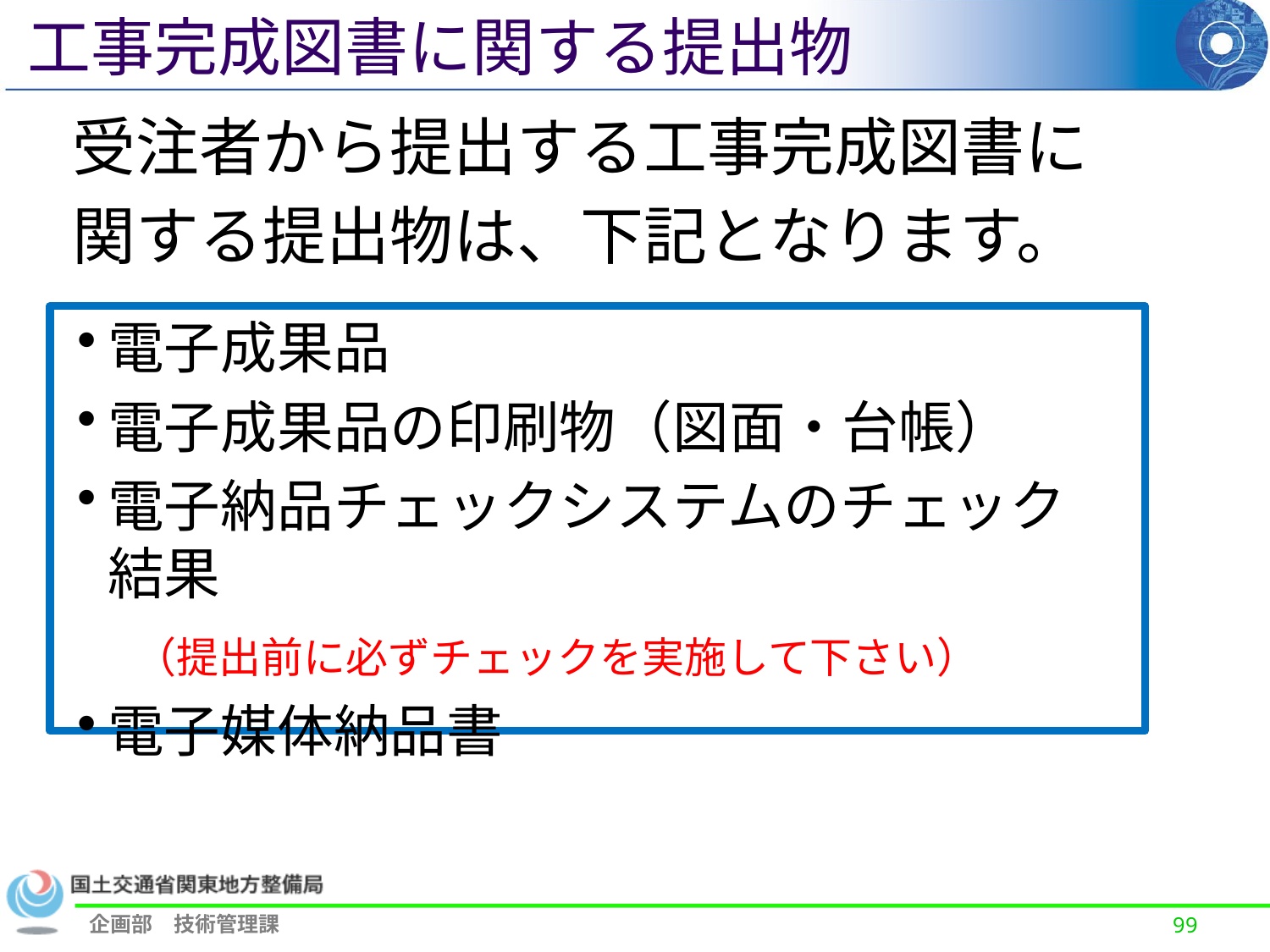

工事完成図書に関する提出物
受注者から提出する工事完成図書に
関する提出物は、下記となります。

電子成果品
電子成果品の印刷物（図面・台帳）
電子納品チェックシステムのチェック結果
　（提出前に必ずチェックを実施して下さい）
電子媒体納品書